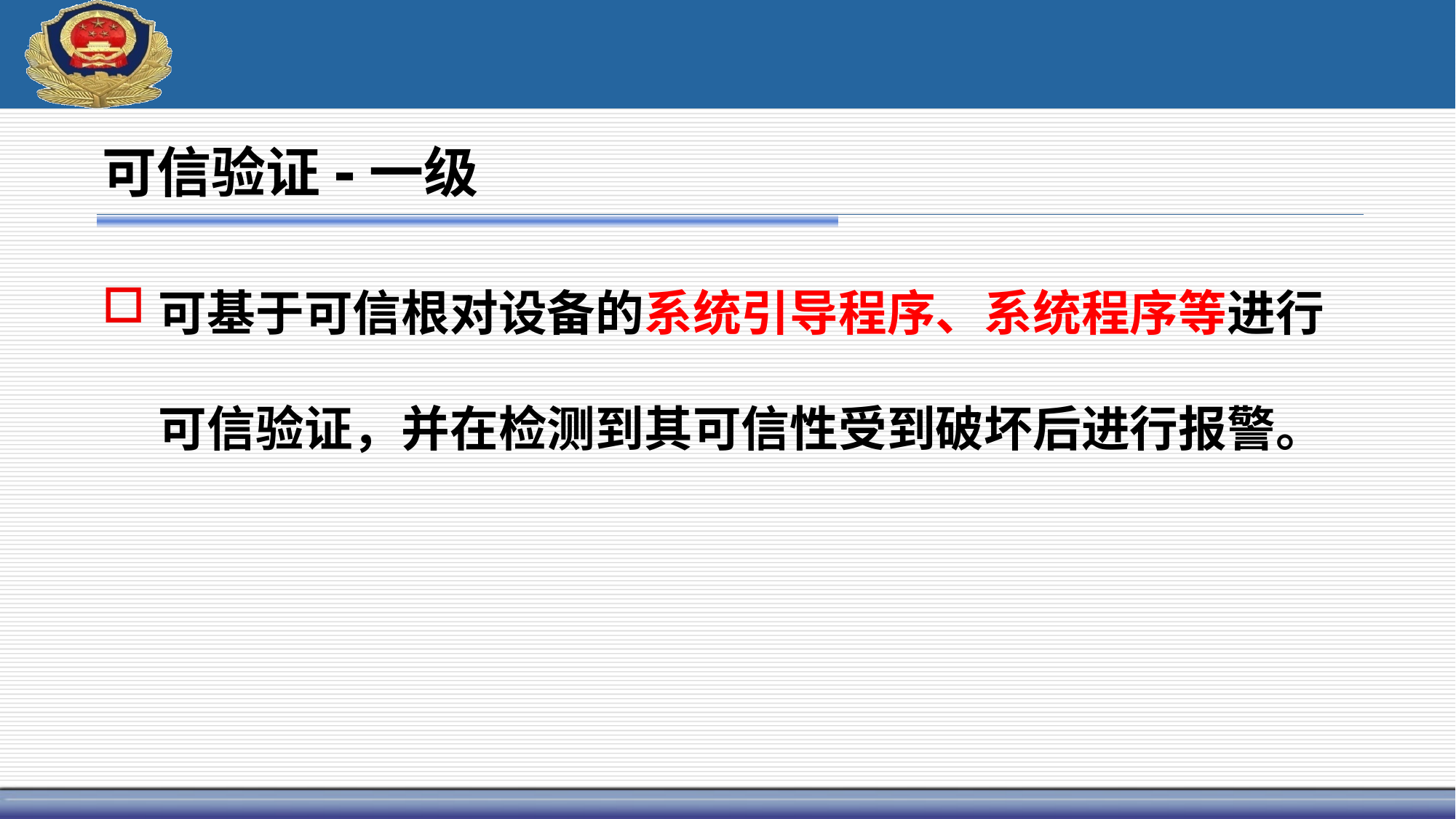

# 可信验证-一级
可基于可信根对设备的系统引导程序、系统程序等进行可信验证，并在检测到其可信性受到破坏后进行报警。
66